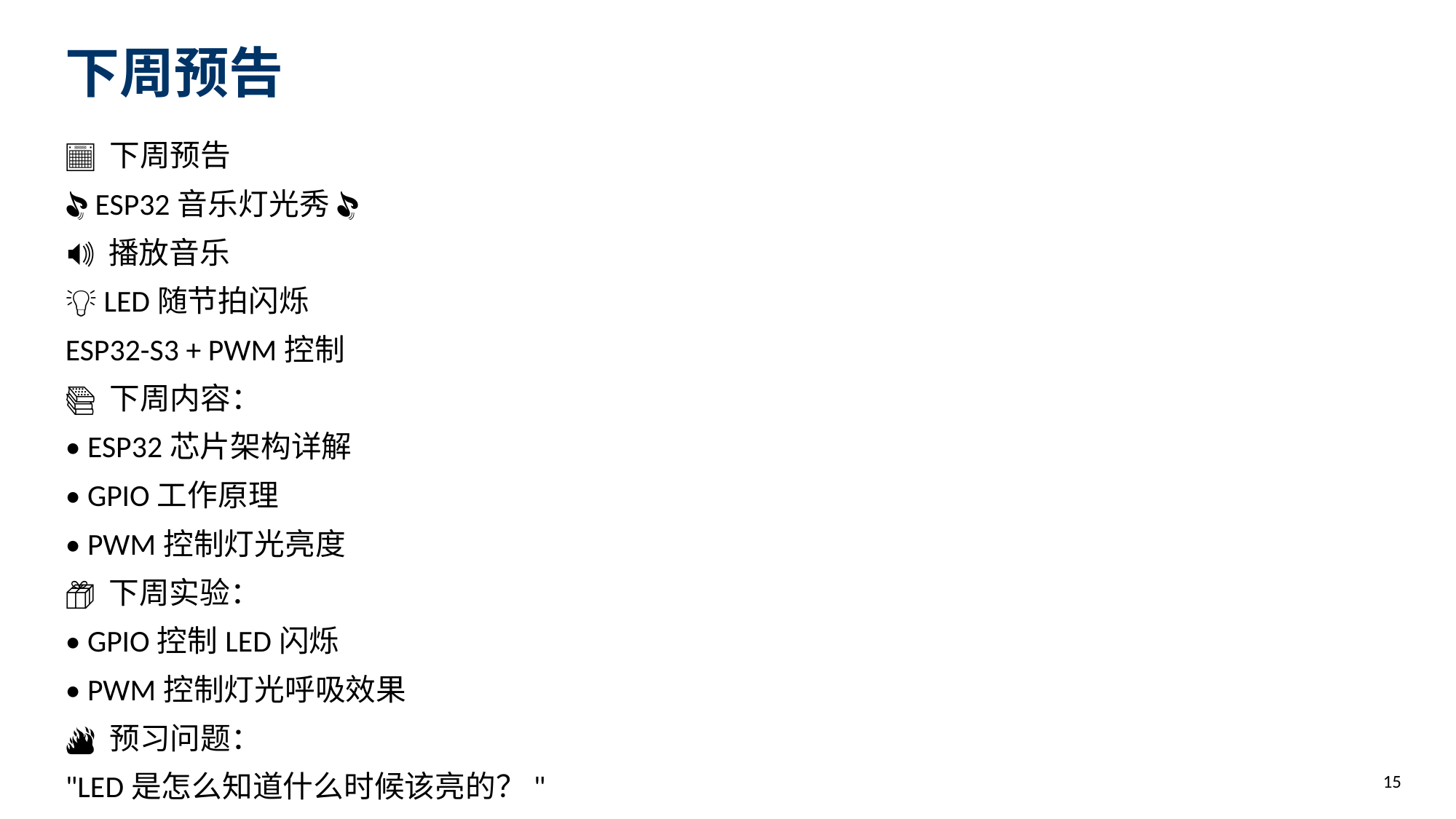

下周预告
📅 下周预告
🎵 ESP32音乐灯光秀 🎵
🔊 播放音乐
💡 LED随节拍闪烁
ESP32-S3 + PWM控制
📚 下周内容：
• ESP32芯片架构详解
• GPIO工作原理
• PWM控制灯光亮度
📦 下周实验：
• GPIO控制LED闪烁
• PWM控制灯光呼吸效果
🔥 预习问题：
"LED是怎么知道什么时候该亮的？"
15